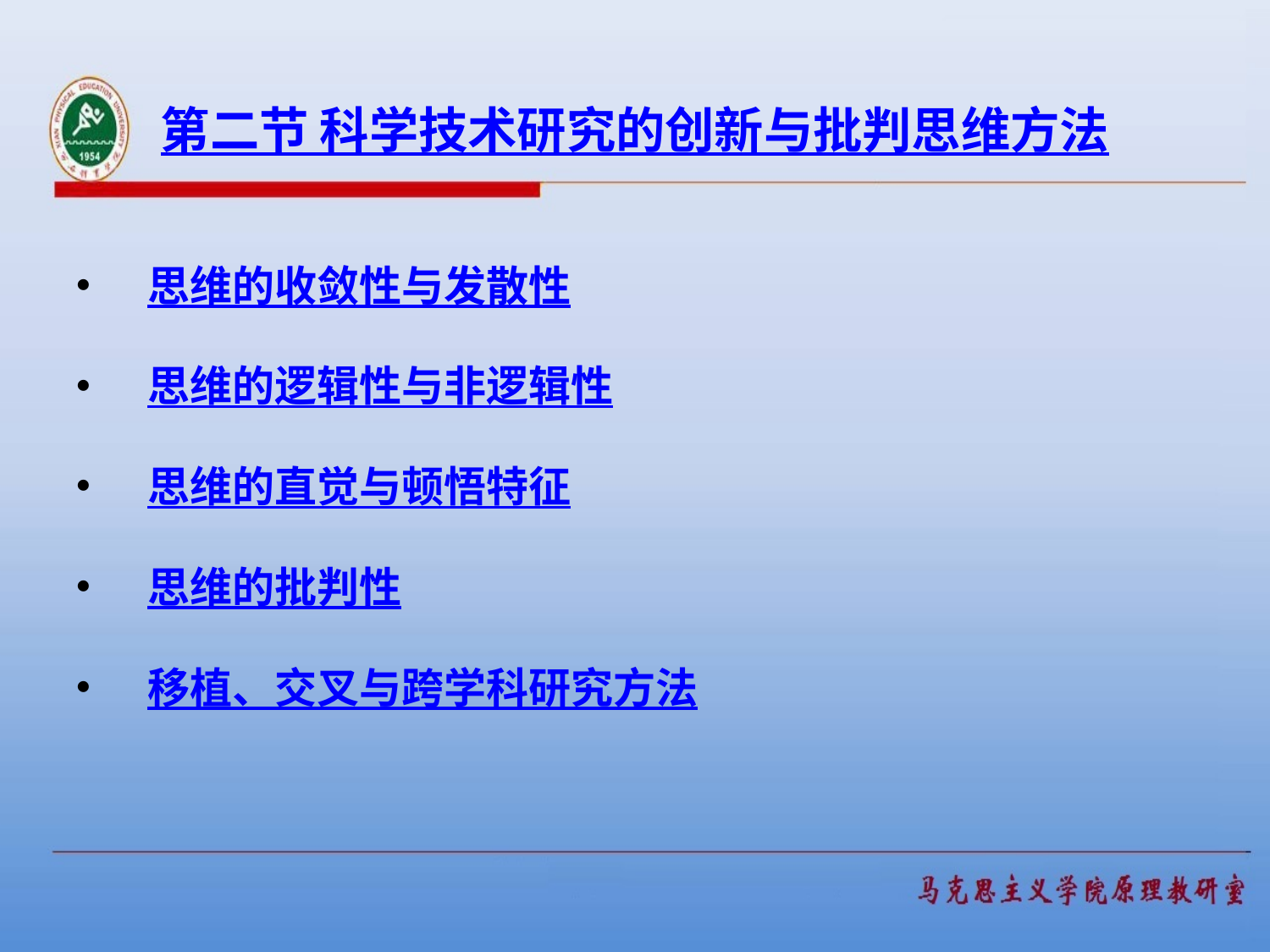

# 第二节 科学技术研究的创新与批判思维方法
思维的收敛性与发散性
思维的逻辑性与非逻辑性
思维的直觉与顿悟特征
思维的批判性
移植、交叉与跨学科研究方法